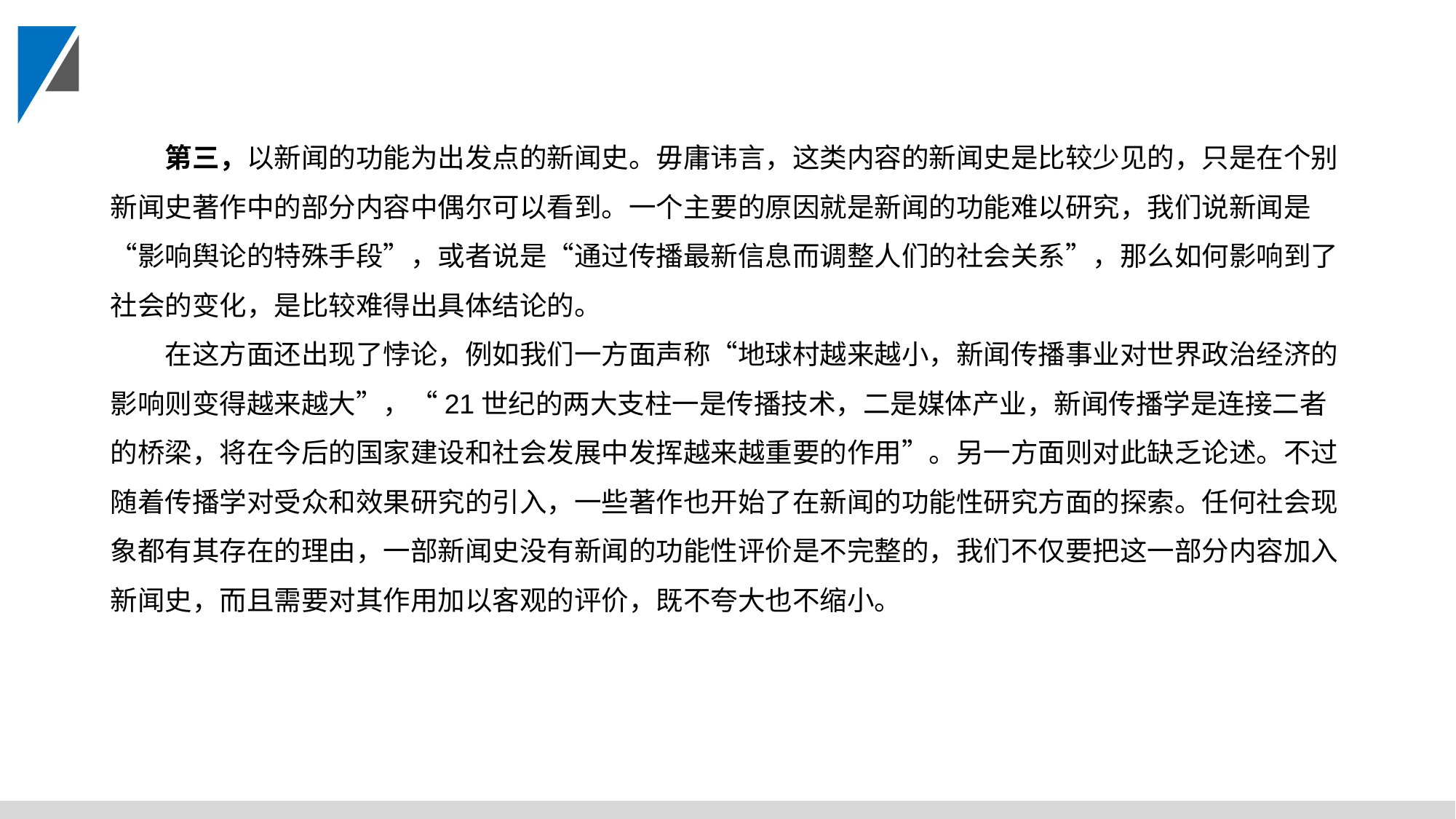

第三，以新闻的功能为出发点的新闻史。毋庸讳言，这类内容的新闻史是比较少见的，只是在个别新闻史著作中的部分内容中偶尔可以看到。一个主要的原因就是新闻的功能难以研究，我们说新闻是“影响舆论的特殊手段”，或者说是“通过传播最新信息而调整人们的社会关系”，那么如何影响到了社会的变化，是比较难得出具体结论的。
在这方面还出现了悖论，例如我们一方面声称“地球村越来越小，新闻传播事业对世界政治经济的影响则变得越来越大”，“21世纪的两大支柱一是传播技术，二是媒体产业，新闻传播学是连接二者的桥梁，将在今后的国家建设和社会发展中发挥越来越重要的作用”。另一方面则对此缺乏论述。不过随着传播学对受众和效果研究的引入，一些著作也开始了在新闻的功能性研究方面的探索。任何社会现象都有其存在的理由，一部新闻史没有新闻的功能性评价是不完整的，我们不仅要把这一部分内容加入新闻史，而且需要对其作用加以客观的评价，既不夸大也不缩小。